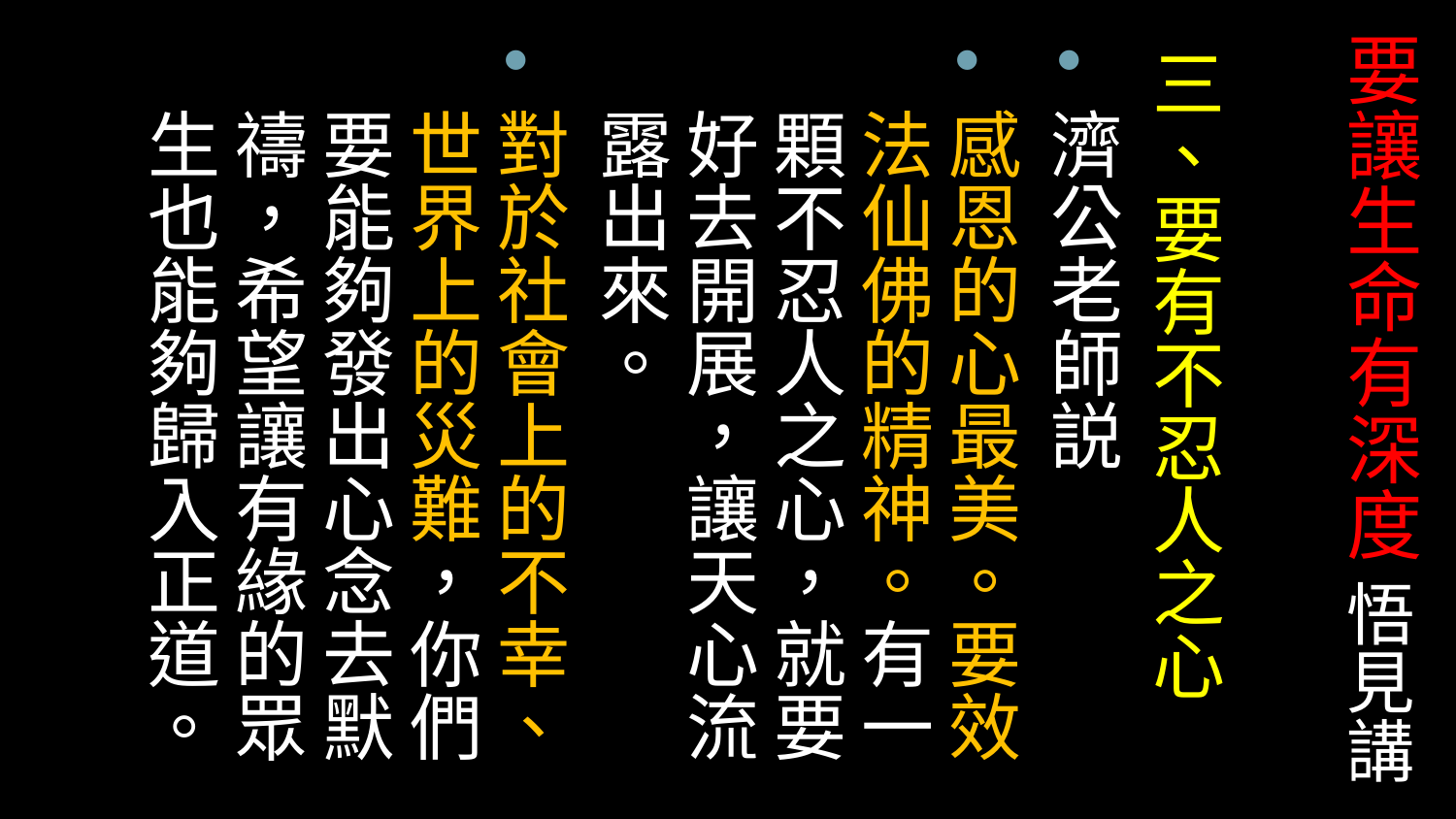

# 要讓生命有深度 悟見講
三、要有不忍人之心
濟公老師説
感恩的心最美。要效法仙佛的精神。有一顆不忍人之心，就要好去開展，讓天心流露出來。
對於社會上的不幸、世界上的災難，你們要能夠發出心念去默禱，希望讓有緣的眾生也能夠歸入正道。